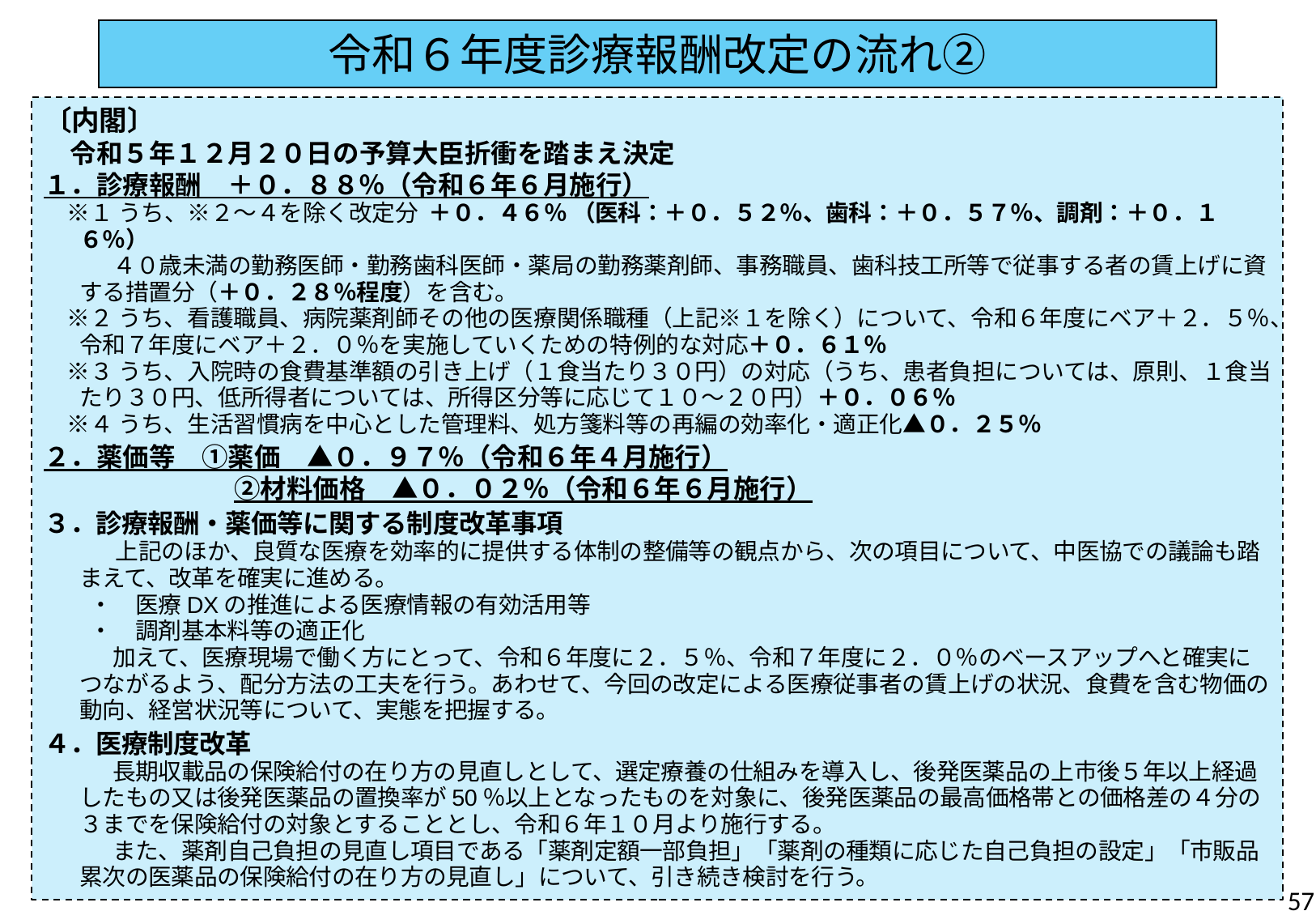

令和６年度診療報酬改定の流れ②
〔内閣〕
　令和５年１２月２０日の予算大臣折衝を踏まえ決定
１．診療報酬　＋０．８８％（令和６年６月施行）
　※１ うち、※２～４を除く改定分  ＋０．４６％ （医科：＋０．５２％、歯科：＋０．５７％、調剤：＋０．１６％）
　　　４０歳未満の勤務医師・勤務歯科医師・薬局の勤務薬剤師、事務職員、歯科技工所等で従事する者の賃上げに資する措置分（＋０．２８％程度）を含む。
　※２ うち、看護職員、病院薬剤師その他の医療関係職種（上記※１を除く）について、令和６年度にベア＋２．５％、令和７年度にベア＋２．０％を実施していくための特例的な対応＋０．６１％
　※３ うち、入院時の食費基準額の引き上げ（１食当たり３０円）の対応（うち、患者負担については、原則、１食当たり３０円、低所得者については、所得区分等に応じて１０～２０円）＋０．０６％
　※４ うち、生活習慣病を中心とした管理料、処方箋料等の再編の効率化・適正化▲０．２５％
２．薬価等　①薬価　▲０．９７％（令和６年４月施行）
　　　　　　　 ②材料価格　▲０．０２％（令和６年６月施行）
３．診療報酬・薬価等に関する制度改革事項
　　　上記のほか、良質な医療を効率的に提供する体制の整備等の観点から、次の項目について、中医協での議論も踏まえて、改革を確実に進める。
　　・　医療DXの推進による医療情報の有効活用等
　　・　調剤基本料等の適正化
　　　加えて、医療現場で働く方にとって、令和６年度に２．５％、令和７年度に２．０％のベースアップへと確実につながるよう、配分方法の工夫を行う。あわせて、今回の改定による医療従事者の賃上げの状況、食費を含む物価の動向、経営状況等について、実態を把握する。
４．医療制度改革
　　　長期収載品の保険給付の在り方の見直しとして、選定療養の仕組みを導入し、後発医薬品の上市後５年以上経過したもの又は後発医薬品の置換率が50％以上となったものを対象に、後発医薬品の最高価格帯との価格差の４分の３までを保険給付の対象とすることとし、令和６年１０月より施行する。
　　　また、薬剤自己負担の見直し項目である「薬剤定額一部負担」「薬剤の種類に応じた自己負担の設定」「市販品累次の医薬品の保険給付の在り方の見直し」について、引き続き検討を行う。

57